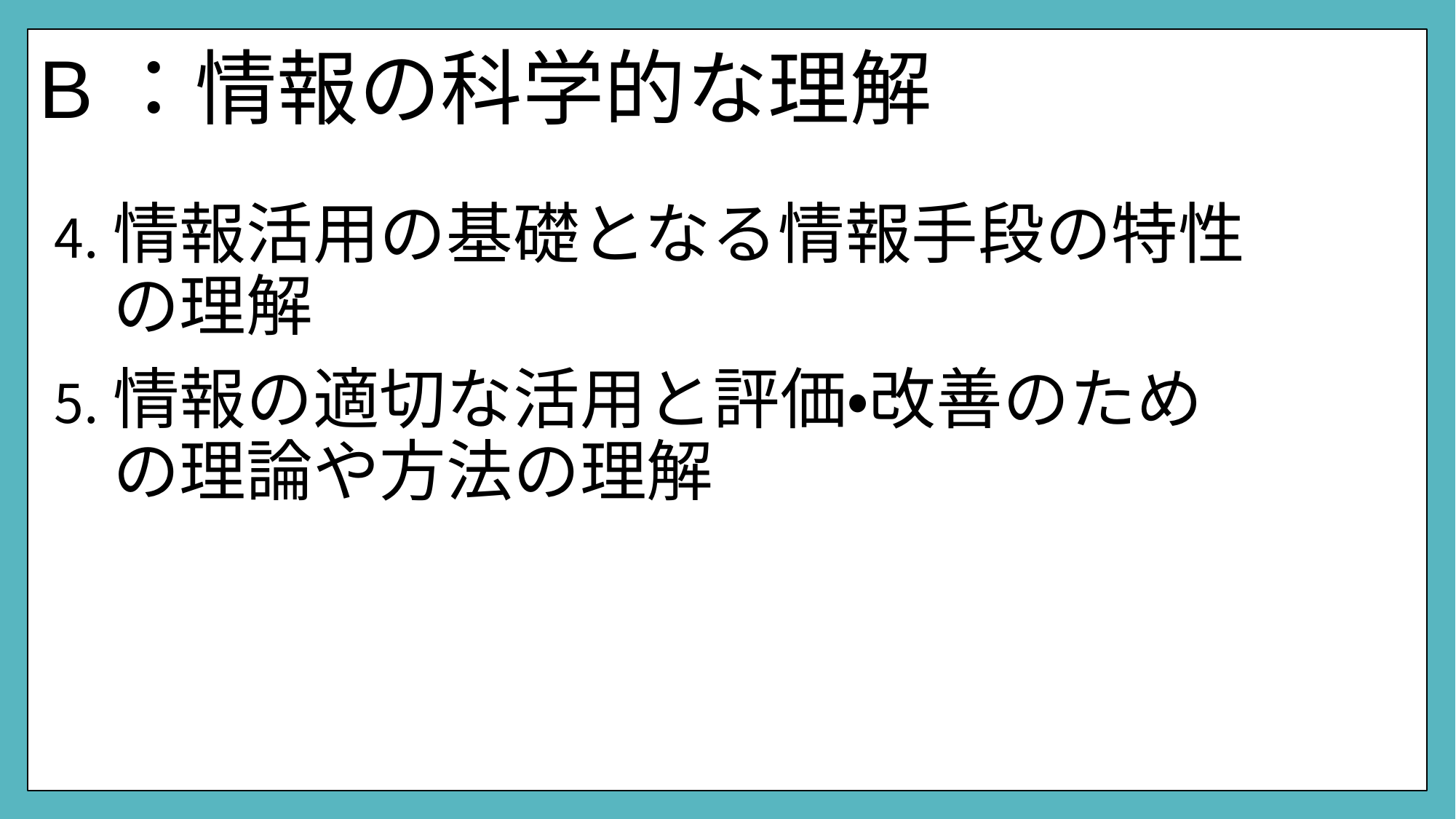

# B：情報の科学的な理解
情報活用の基礎となる情報手段の特性
の理解
情報の適切な活用と評価・改善のため
の理論や方法の理解